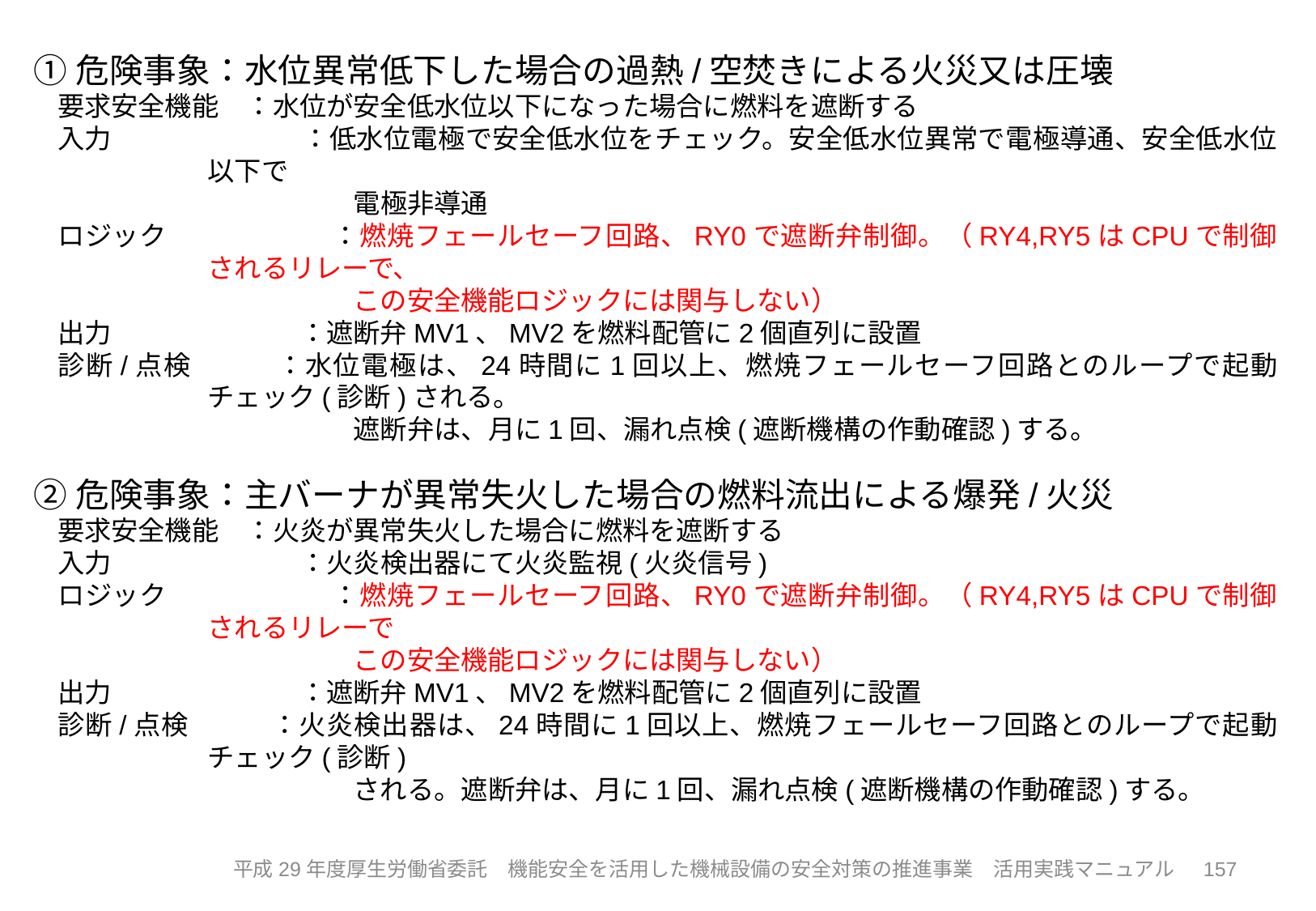

①危険事象：水位異常低下した場合の過熱/空焚きによる火災又は圧壊
要求安全機能　：水位が安全低水位以下になった場合に燃料を遮断する
入力　　　　　　　：低水位電極で安全低水位をチェック。安全低水位異常で電極導通、安全低水位以下で
　　　　　　　　　　　電極非導通
ロジック　　　　　　：燃焼フェールセーフ回路、RY0で遮断弁制御。（RY4,RY5はCPUで制御されるリレーで、
　　　　　　　　　　　この安全機能ロジックには関与しない）
出力　　　　　　　：遮断弁MV1、MV2を燃料配管に2個直列に設置
診断/点検　　　：水位電極は、24時間に1回以上、燃焼フェールセーフ回路とのループで起動チェック(診断)される。
　　　　　　　　　　　遮断弁は、月に1回、漏れ点検(遮断機構の作動確認)する。

②危険事象：主バーナが異常失火した場合の燃料流出による爆発/火災
要求安全機能　：火炎が異常失火した場合に燃料を遮断する
入力　　　　　　　：火炎検出器にて火炎監視(火炎信号)
ロジック　　　　　　：燃焼フェールセーフ回路、RY0で遮断弁制御。（RY4,RY5はCPUで制御されるリレーで
　　　　　　　　　　　この安全機能ロジックには関与しない）
出力　　　　　　　：遮断弁MV1、MV2を燃料配管に2個直列に設置
診断/点検　　　：火炎検出器は、24時間に1回以上、燃焼フェールセーフ回路とのループで起動チェック(診断)
　　　　　　　　　　　される。遮断弁は、月に1回、漏れ点検(遮断機構の作動確認)する。
157
平成29年度厚生労働省委託　機能安全を活用した機械設備の安全対策の推進事業　活用実践マニュアル